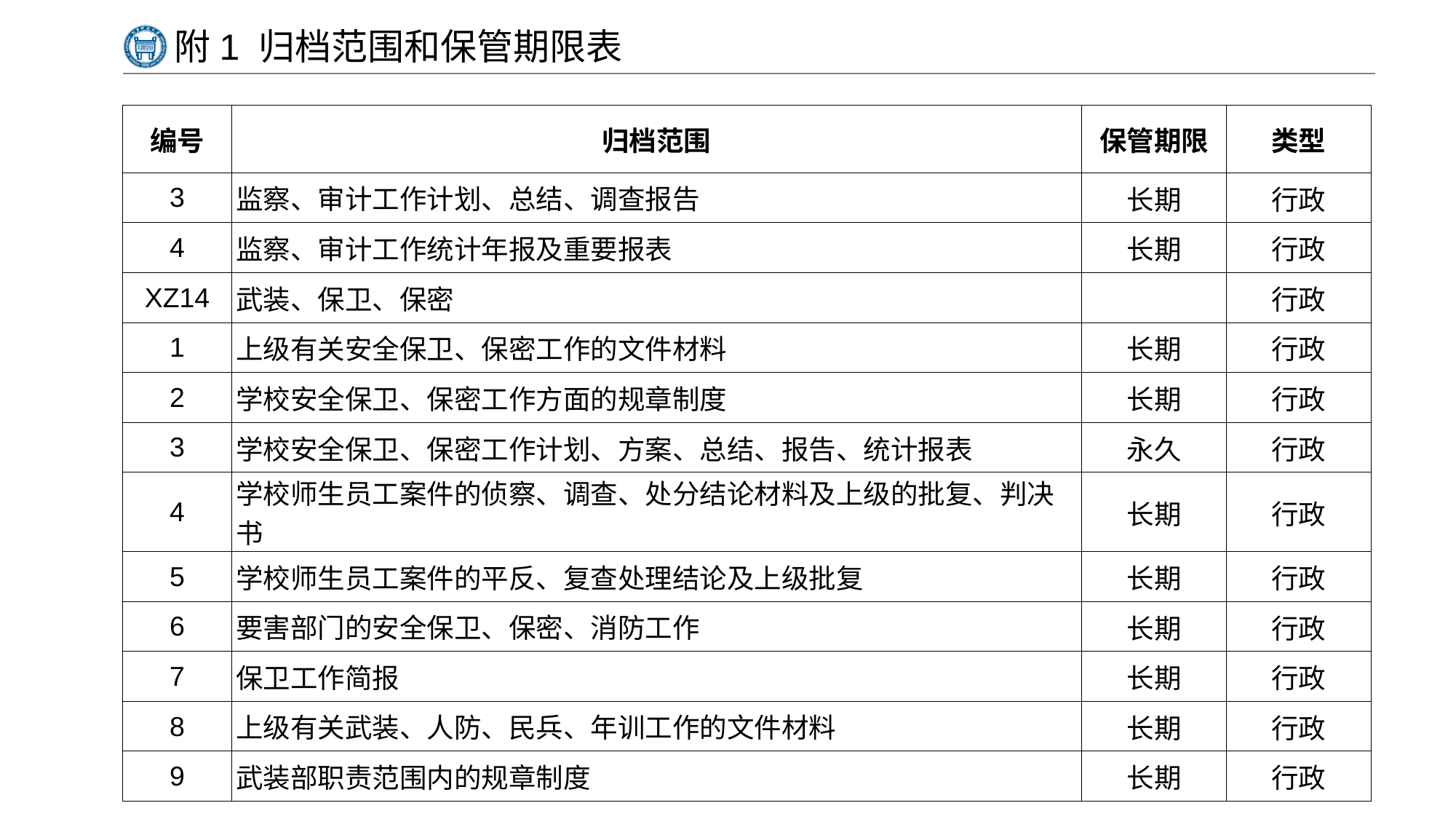

# 附1 归档范围和保管期限表
| 编号 | 归档范围 | 保管期限 | 类型 |
| --- | --- | --- | --- |
| 3 | 监察、审计工作计划、总结、调查报告 | 长期 | 行政 |
| 4 | 监察、审计工作统计年报及重要报表 | 长期 | 行政 |
| XZ14 | 武装、保卫、保密 |  | 行政 |
| 1 | 上级有关安全保卫、保密工作的文件材料 | 长期 | 行政 |
| 2 | 学校安全保卫、保密工作方面的规章制度 | 长期 | 行政 |
| 3 | 学校安全保卫、保密工作计划、方案、总结、报告、统计报表 | 永久 | 行政 |
| 4 | 学校师生员工案件的侦察、调查、处分结论材料及上级的批复、判决书 | 长期 | 行政 |
| 5 | 学校师生员工案件的平反、复查处理结论及上级批复 | 长期 | 行政 |
| 6 | 要害部门的安全保卫、保密、消防工作 | 长期 | 行政 |
| 7 | 保卫工作简报 | 长期 | 行政 |
| 8 | 上级有关武装、人防、民兵、年训工作的文件材料 | 长期 | 行政 |
| 9 | 武装部职责范围内的规章制度 | 长期 | 行政 |